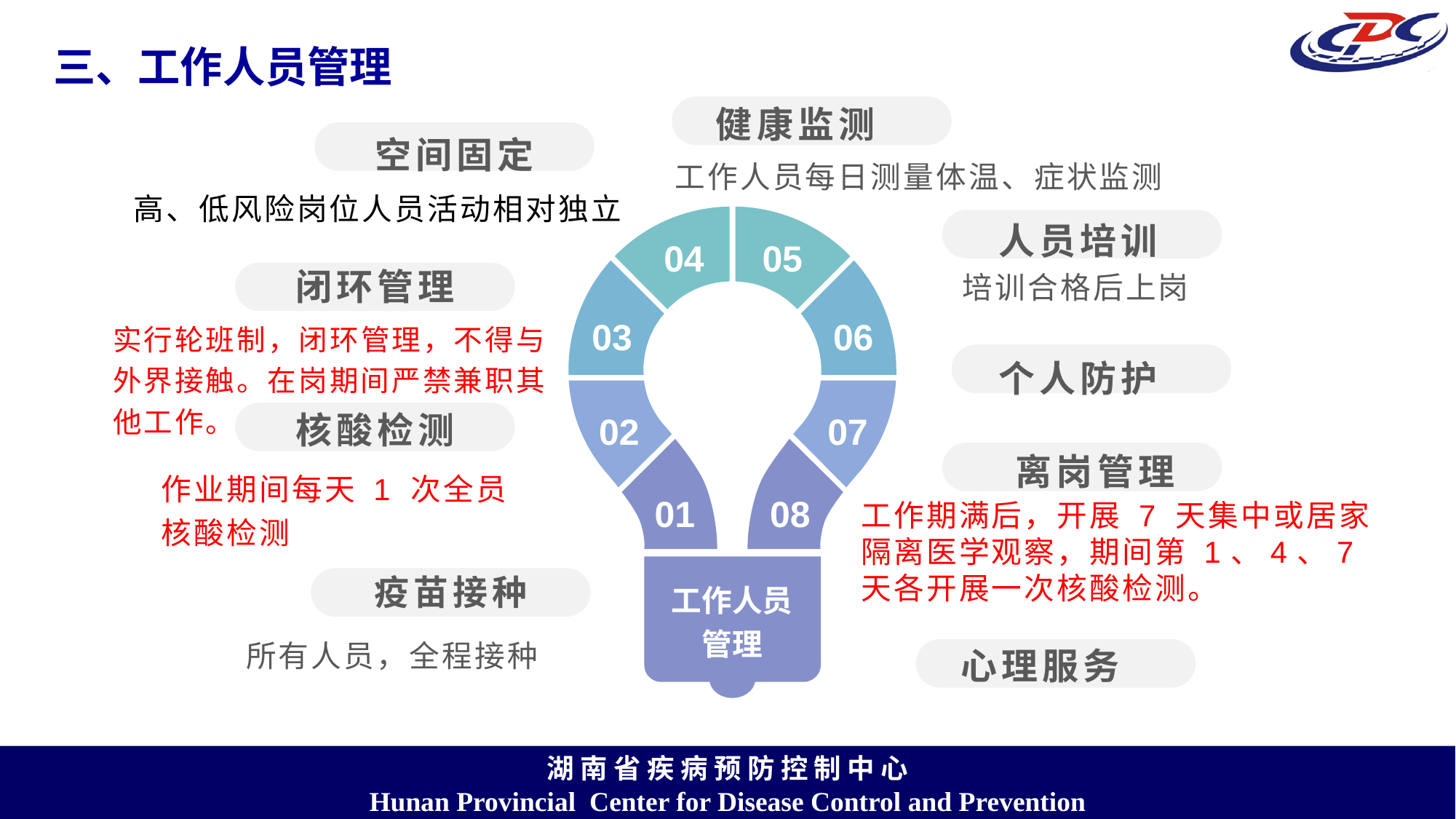

# 三、工作人员管理
健康监测

空间固定

工作人员每日测量体温、症状监测
高、低风险岗位人员活动相对独立
人员培训

04
05
闭环管理
培训合格后上岗

03
06
实行轮班制，闭环管理，不得与外界接触。在岗期间严禁兼职其他工作。
个人防护

核酸检测
02
07

离岗管理

作业期间每天 1 次全员核酸检测
01
08
工作期满后，开展 7 天集中或居家隔离医学观察，期间第 1、4、7 天各开展一次核酸检测。

疫苗接种
工作人员
管理

所有人员，全程接种
心理服务